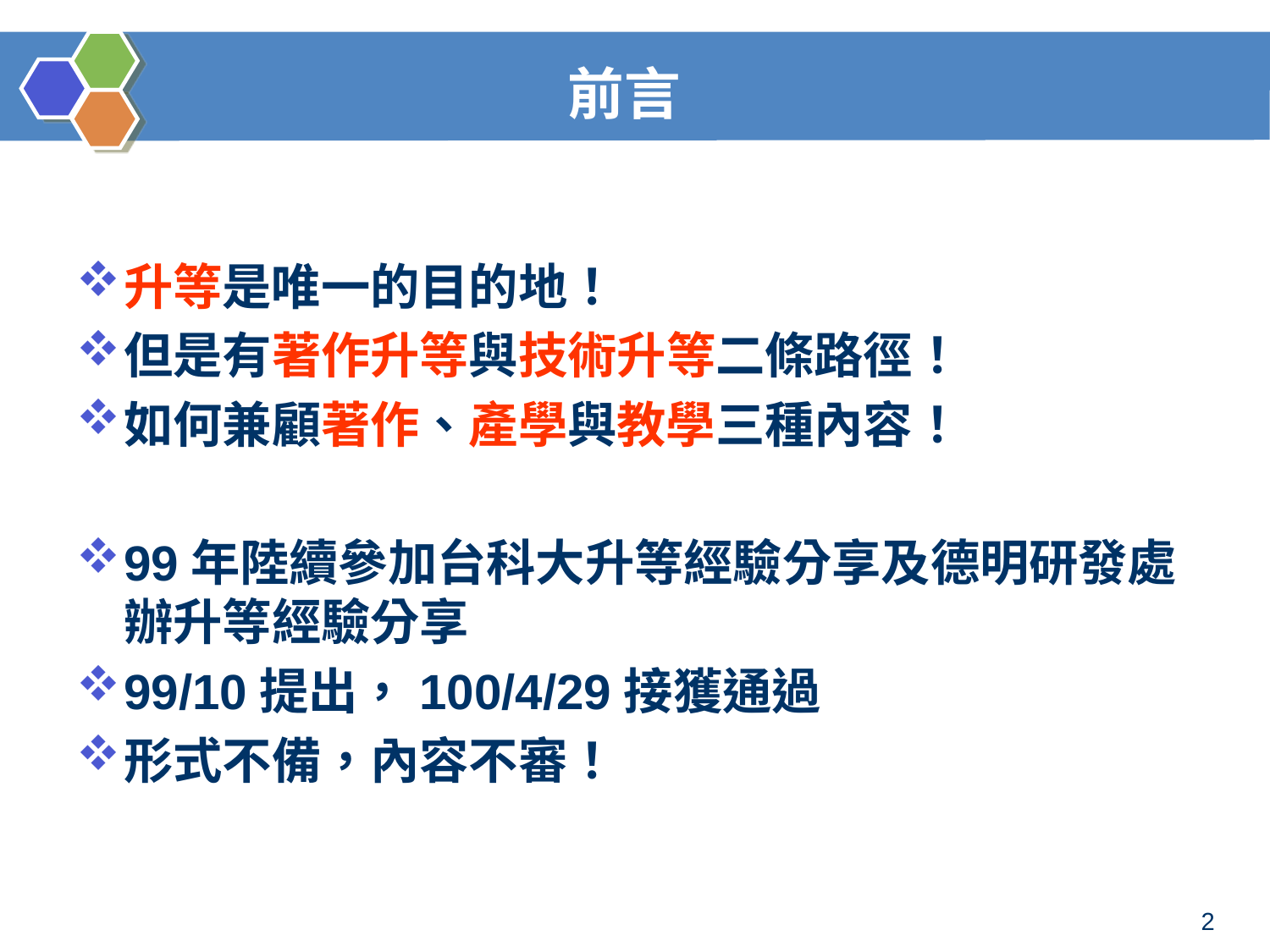

# 前言
升等是唯一的目的地！
但是有著作升等與技術升等二條路徑！
如何兼顧著作、產學與教學三種內容！

99年陸續參加台科大升等經驗分享及德明研發處辦升等經驗分享
99/10提出，100/4/29接獲通過
形式不備，內容不審！
2